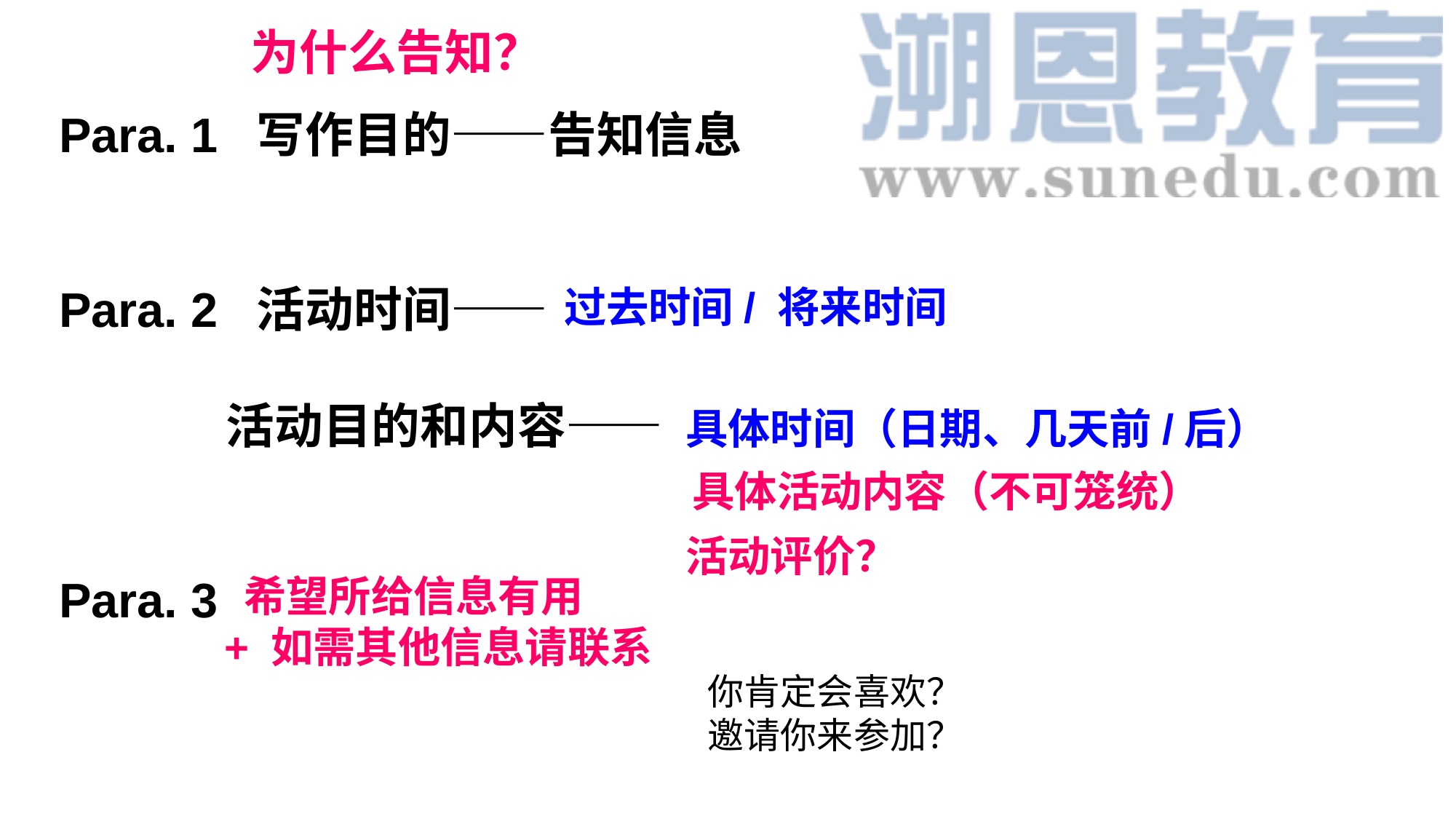

为什么告知？
Para. 1  写作目的——告知信息

Para. 2  活动时间——

              活动目的和内容——

Para. 3
过去时间/ 将来时间
具体时间（日期、几天前/后）

 具体活动内容（不可笼统）
活动评价？
 希望所给信息有用
+ 如需其他信息请联系
你肯定会喜欢？
邀请你来参加？